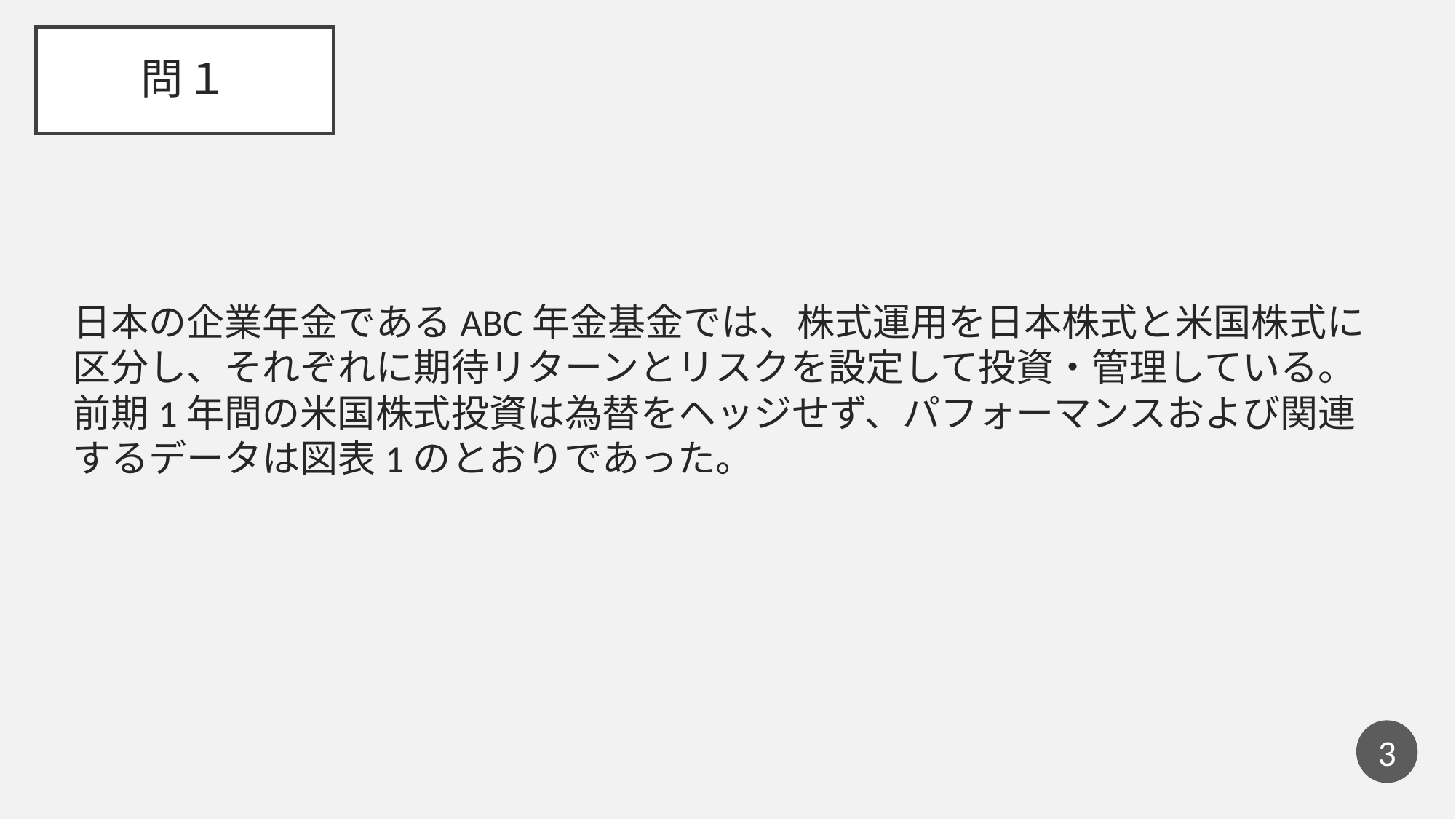

# 問１

日本の企業年金であるABC年金基金では、株式運用を日本株式と米国株式に区分し、それぞれに期待リターンとリスクを設定して投資・管理している。前期1年間の米国株式投資は為替をヘッジせず、パフォーマンスおよび関連するデータは図表1のとおりであった。
3